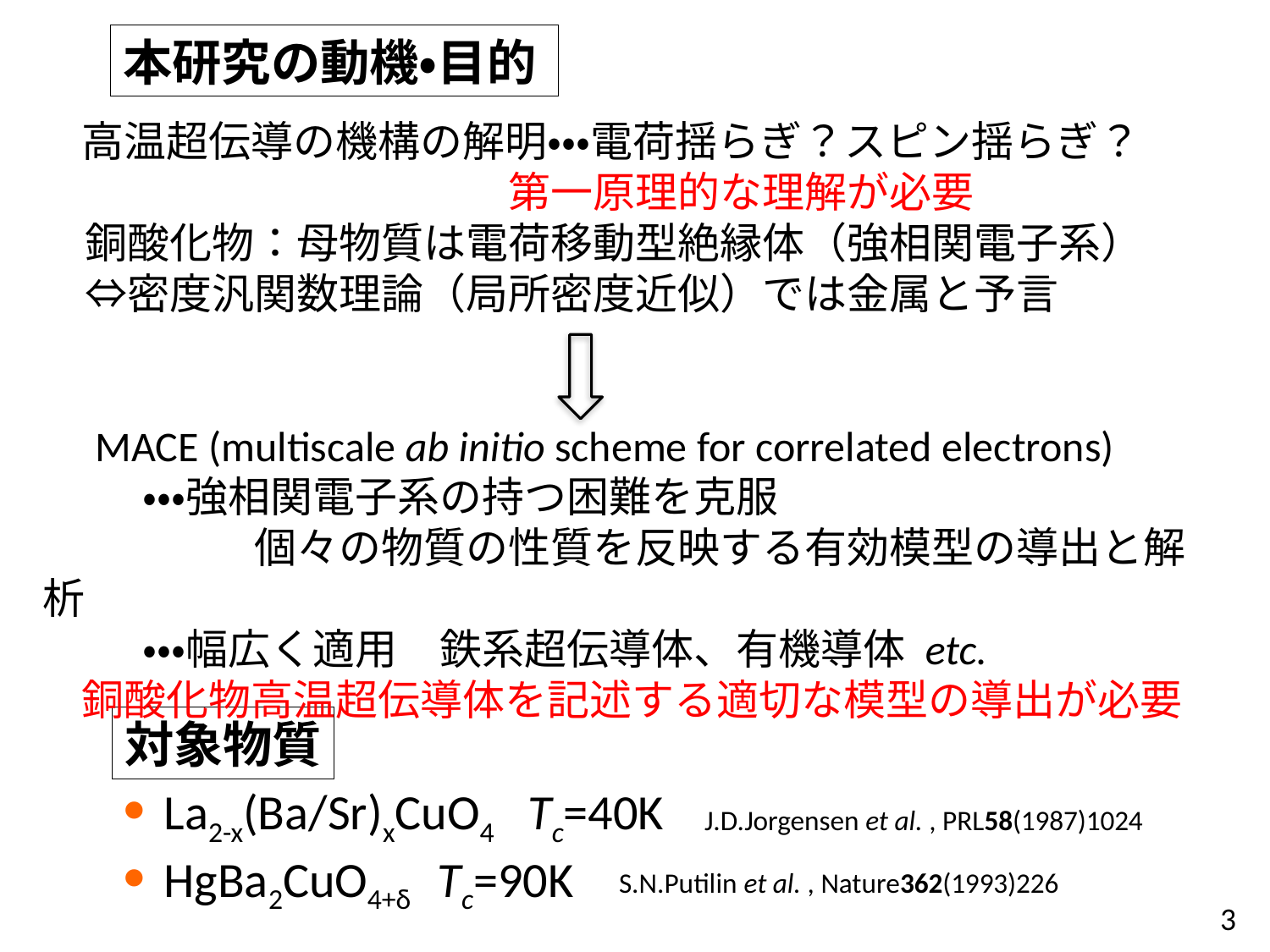

本研究の動機・目的
   高温超伝導の機構の解明・・・電荷揺らぎ？スピン揺らぎ？
　　　　　　　　　　　第一原理的な理解が必要
　銅酸化物：母物質は電荷移動型絶縁体（強相関電子系）
　⇔密度汎関数理論（局所密度近似）では金属と予言

　MACE (multiscale ab initio scheme for correlated electrons)
     　・・・強相関電子系の持つ困難を克服
　　　　　個々の物質の性質を反映する有効模型の導出と解析
     　・・・幅広く適用　鉄系超伝導体、有機導体 etc.
   銅酸化物高温超伝導体を記述する適切な模型の導出が必要

対象物質
 La2-x(Ba/Sr)xCuO4   Tc=40K
 HgBa2CuO4+δ    Tc=90K
J.D.Jorgensen et al. , PRL58(1987)1024
S.N.Putilin et al. , Nature362(1993)226
3